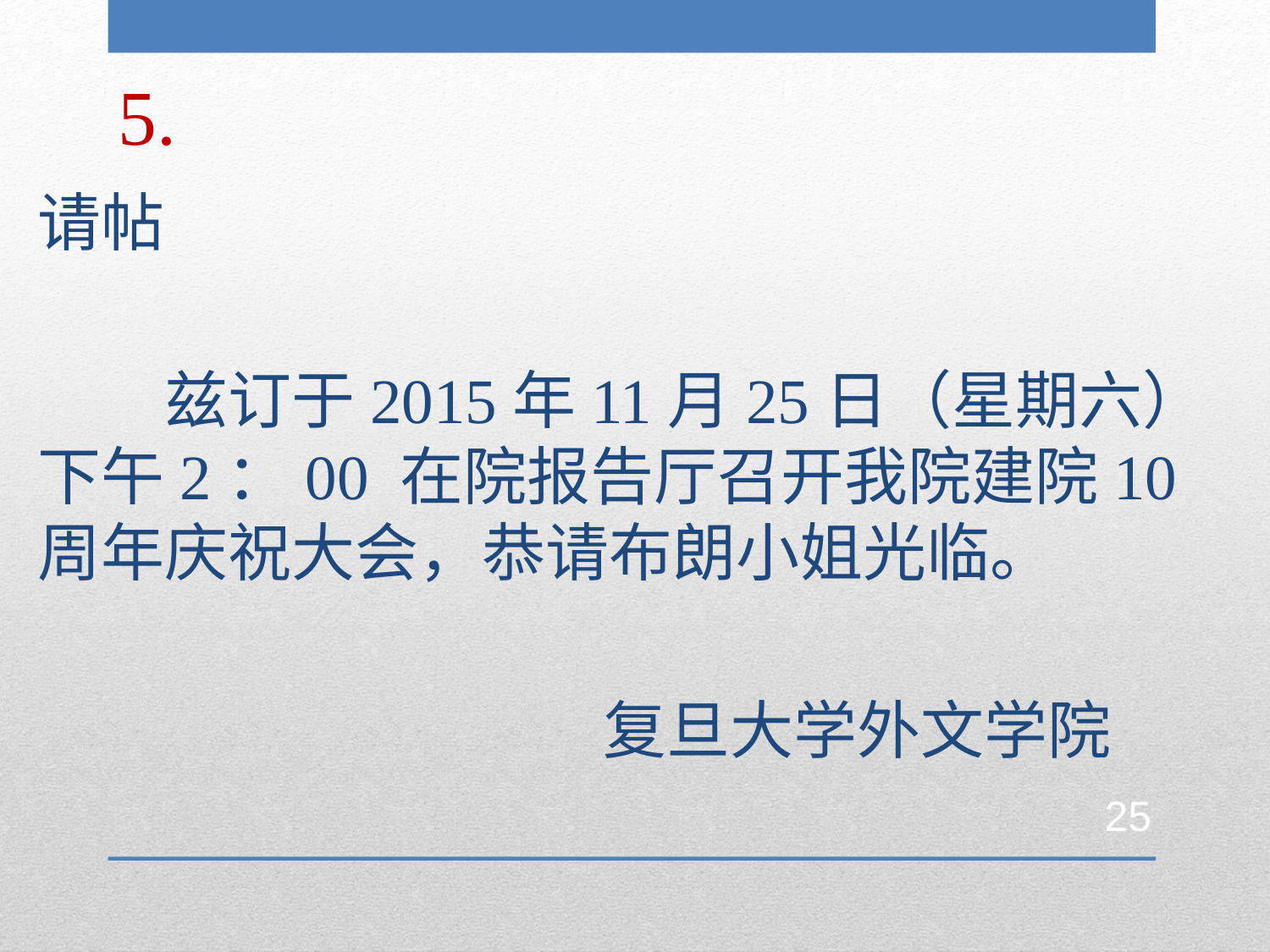

# 5.
请帖

	兹订于2015年11月25日（星期六）下午2：00 在院报告厅召开我院建院10周年庆祝大会，恭请布朗小姐光临。

                      		   复旦大学外文学院
25